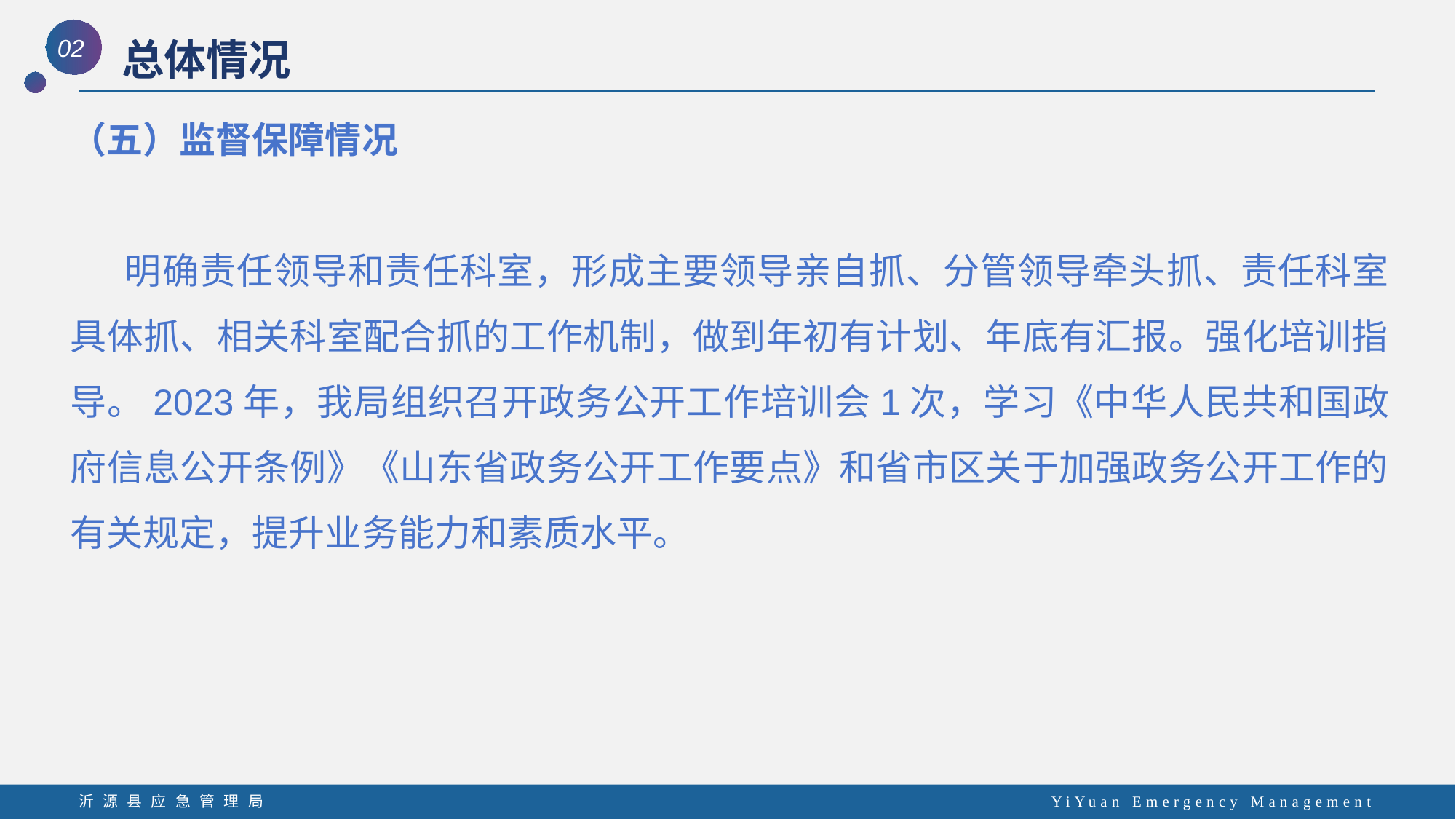

02

总体情况
（五）监督保障情况

明确责任领导和责任科室，形成主要领导亲自抓、分管领导牵头抓、责任科室具体抓、相关科室配合抓的工作机制，做到年初有计划、年底有汇报。强化培训指导。2023年，我局组织召开政务公开工作培训会1次，学习《中华人民共和国政府信息公开条例》《山东省政务公开工作要点》和省市区关于加强政务公开工作的有关规定，提升业务能力和素质水平。

沂源县应急管理局
自强不息 厚德载物
YiYuan Emergency Management